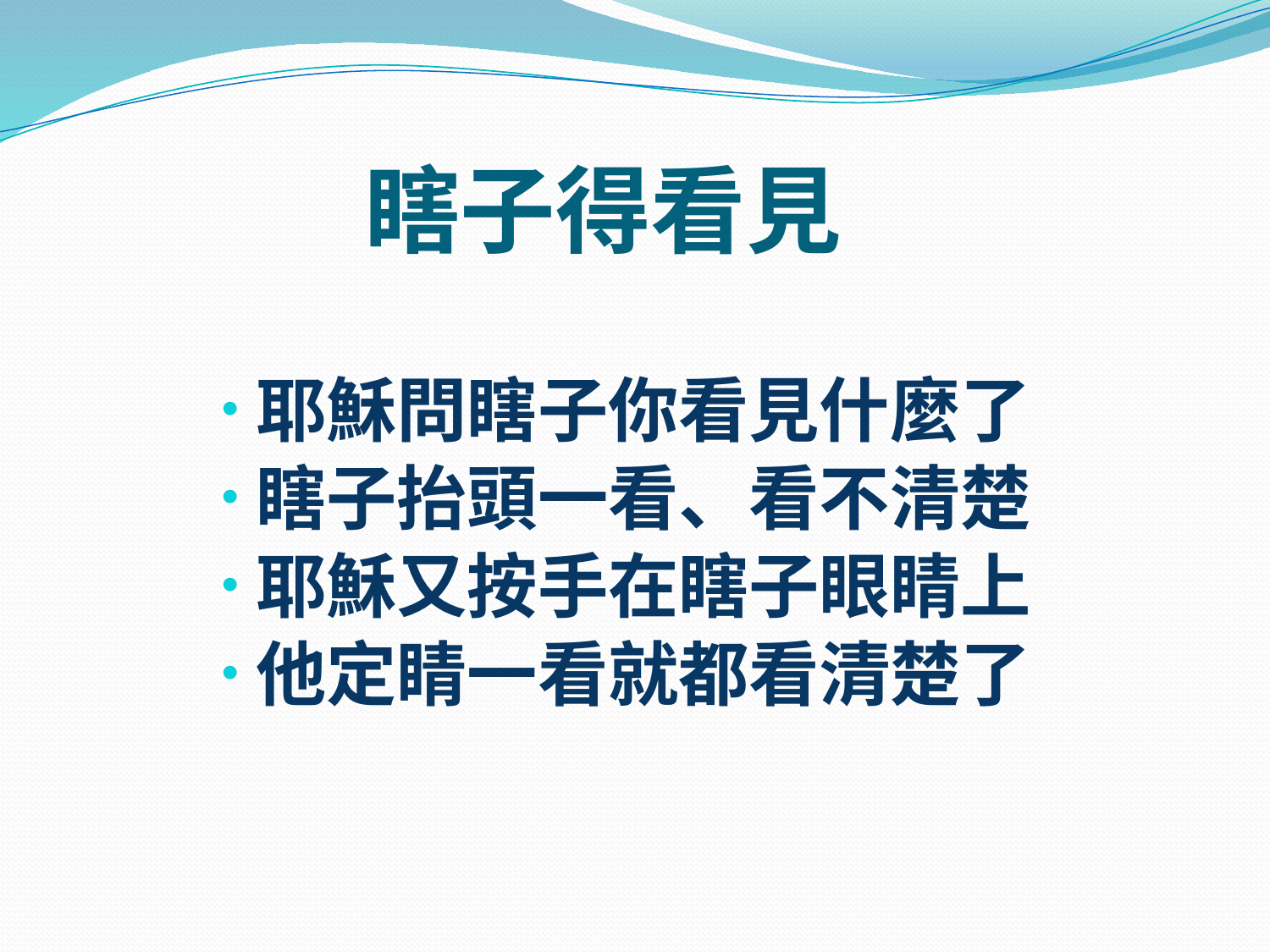

# 瞎子得看見
耶穌問瞎子你看見什麼了
瞎子抬頭一看、看不清楚
耶穌又按手在瞎子眼睛上
他定睛一看就都看清楚了